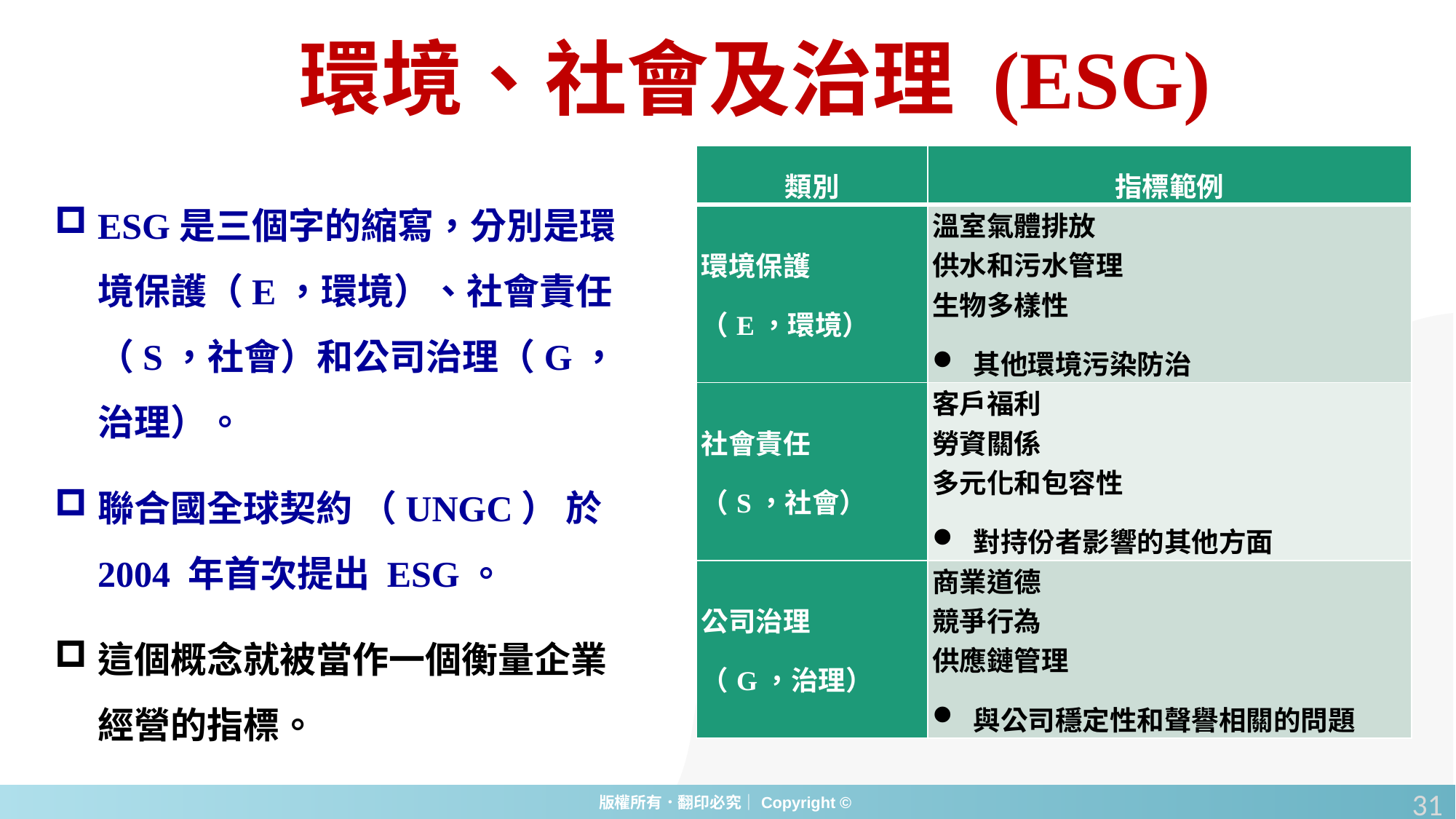

# 環境、社會及治理 (ESG)
| 類別 | 指標範例 |
| --- | --- |
| 環境保護 （E，環境） | 溫室氣體排放 供水和污水管理 生物多樣性 其他環境污染防治 |
| 社會責任 （S，社會） | 客戶福利 勞資關係 多元化和包容性 對持份者影響的其他方面 |
| 公司治理 （G，治理） | 商業道德 競爭行為 供應鏈管理 與公司穩定性和聲譽相關的問題 |
ESG是三個字的縮寫，分別是環境保護（E，環境）、社會責任（S，社會）和公司治理（G，治理）。
聯合國全球契約 （UNGC） 於 2004 年首次提出 ESG。
這個概念就被當作一個衡量企業經營的指標。
31